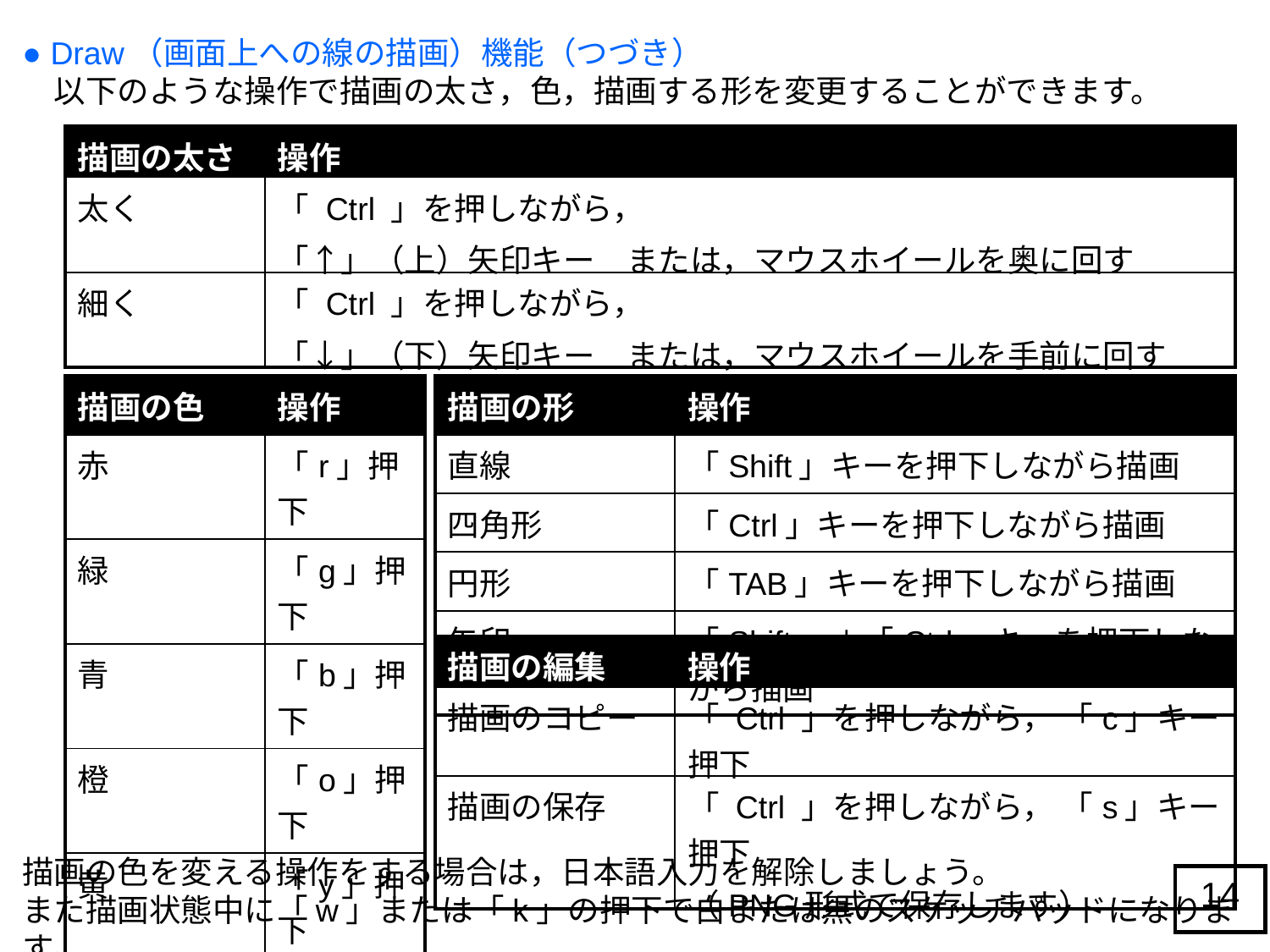

● Draw（画面上への線の描画）機能（つづき）
　以下のような操作で描画の太さ，色，描画する形を変更することができます。
| 描画の太さ | 操作 |
| --- | --- |
| 太く | 「 Ctrl 」を押しながら， 「↑」（上）矢印キー　または，マウスホイールを奥に回す |
| 細く | 「 Ctrl 」を押しながら， 「↓」（下）矢印キー　または，マウスホイールを手前に回す |
| 描画の色 | 操作 |
| --- | --- |
| 赤 | 「r」押下 |
| 緑 | 「g」押下 |
| 青 | 「b」押下 |
| 橙 | 「o」押下 |
| 黄 | 「y」押下 |
| ピンク | 「p」押下 |
|  |  |
|  |  |
| 描画の形 | 操作 |
| --- | --- |
| 直線 | 「Shift」キーを押下しながら描画 |
| 四角形 | 「Ctrl」キーを押下しながら描画 |
| 円形 | 「TAB」キーを押下しながら描画 |
| 矢印 | 「Shift」＋「Ctrl」キーを押下しながら描画 |
| 描画の編集 | 操作 |
| --- | --- |
| 描画のコピー | 「 Ctrl 」を押しながら， 「c」キー押下 |
| 描画の保存 | 「 Ctrl 」を押しながら， 「s」キー押下 （PNG形式で保存します） |
描画の色を変える操作をする場合は，日本語入力を解除しましょう。
また描画状態中に「w」または「k」の押下で白または黒のスケッチパッドになります。
14